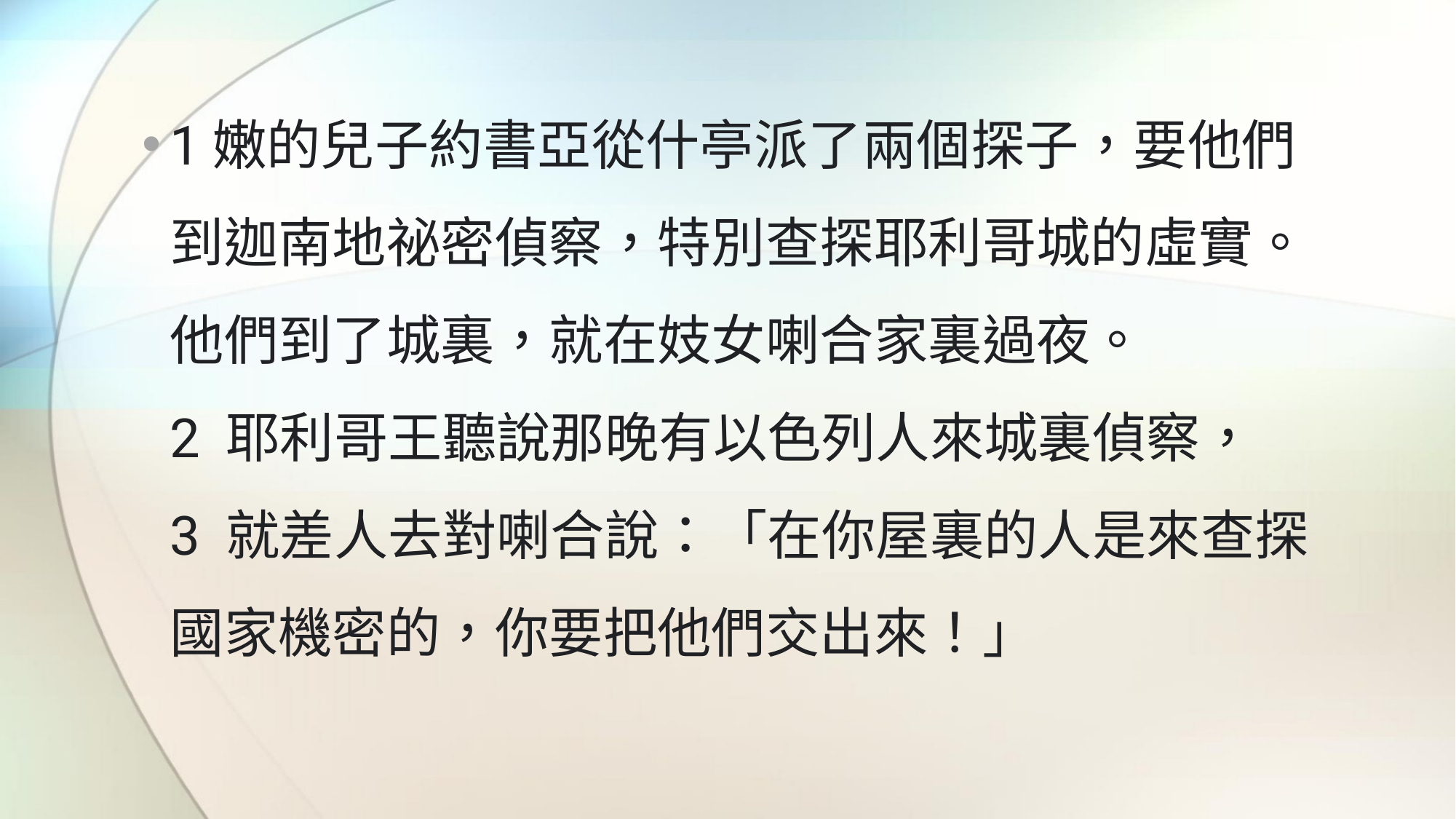

1嫩的兒子約書亞從什亭派了兩個探子，要他們到迦南地祕密偵察，特別查探耶利哥城的虛實。他們到了城裏，就在妓女喇合家裏過夜。
2 耶利哥王聽說那晚有以色列人來城裏偵察，
3 就差人去對喇合說：「在你屋裏的人是來查探國家機密的，你要把他們交出來！」